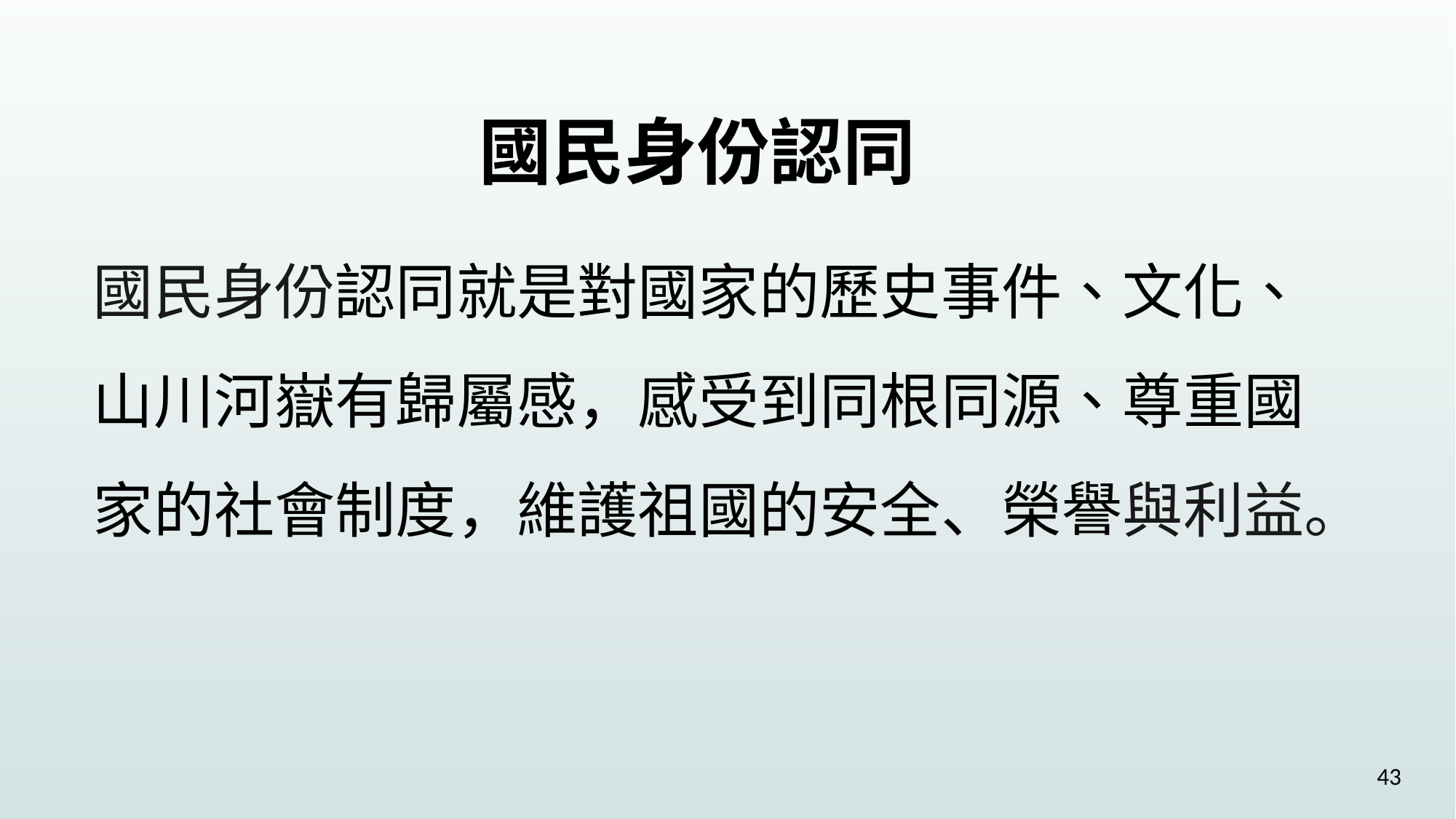

國民身份認同
國民身份認同就是對國家的歷史事件、文化、山川河嶽有歸屬感，感受到同根同源、尊重國家的社會制度，維護祖國的安全、榮譽與利益。
43